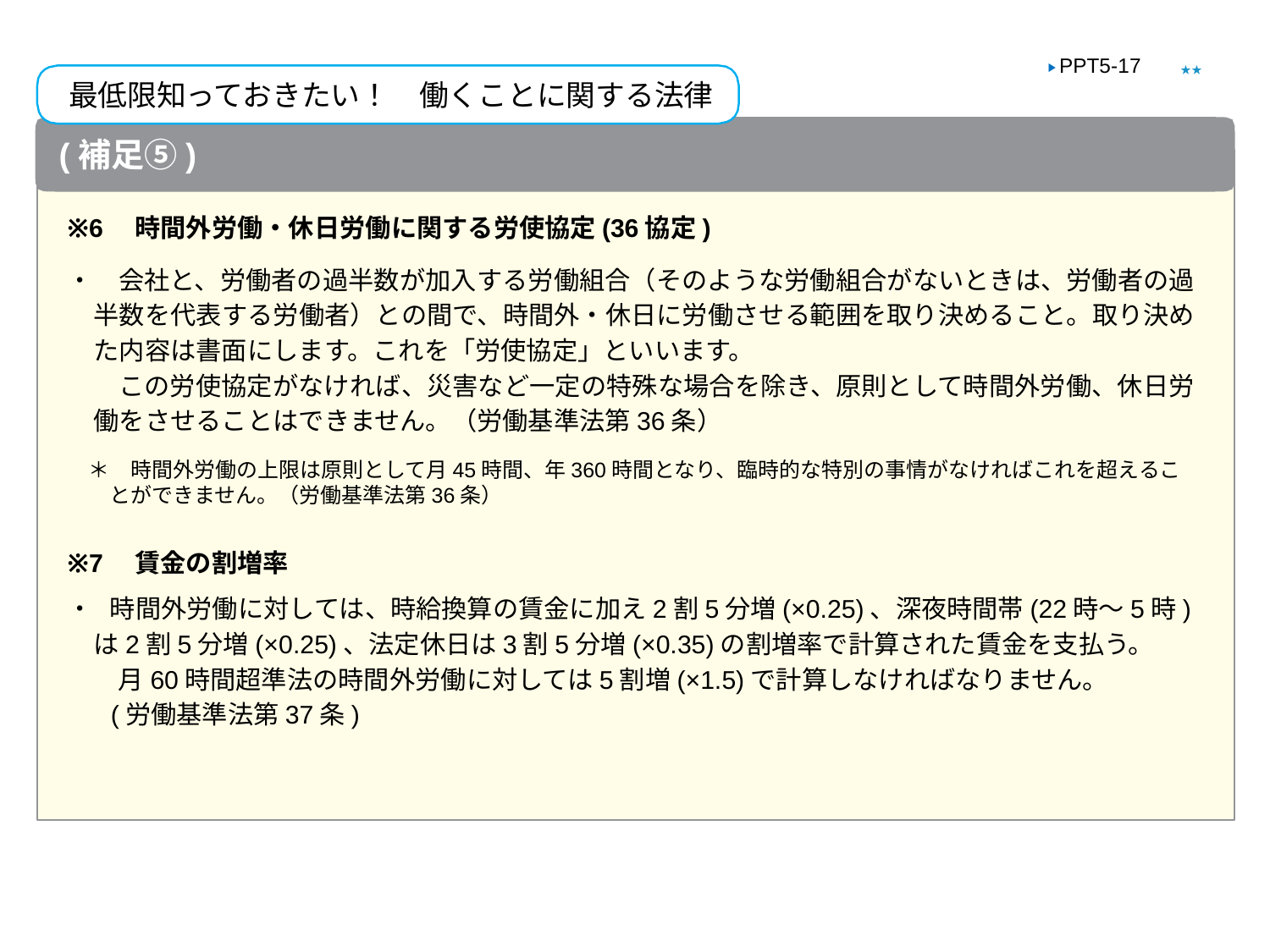

★★
▶ PPT5-17

最低限知っておきたい！　働くことに関する法律

(補足⑤)

※6　時間外労働・休日労働に関する労使協定(36協定)
・　会社と、労働者の過半数が加入する労働組合（そのような労働組合がないときは、労働者の過半数を代表する労働者）との間で、時間外・休日に労働させる範囲を取り決めること。取り決めた内容は書面にします。これを「労使協定」といいます。
　　この労使協定がなければ、災害など一定の特殊な場合を除き、原則として時間外労働、休日労働をさせることはできません。（労働基準法第36条）
　＊　時間外労働の上限は原則として月45時間、年360時間となり、臨時的な特別の事情がなければこれを超えるこ
　　とができません。（労働基準法第36条）

※7　賃金の割増率
・   時間外労働に対しては、時給換算の賃金に加え2割5分増(×0.25)、深夜時間帯(22時～5時)は2割5分増(×0.25)、法定休日は3割5分増(×0.35)の割増率で計算された賃金を支払う。
　　月60時間超準法の時間外労働に対しては5割増(×1.5)で計算しなければなりません。
 　(労働基準法第37条)